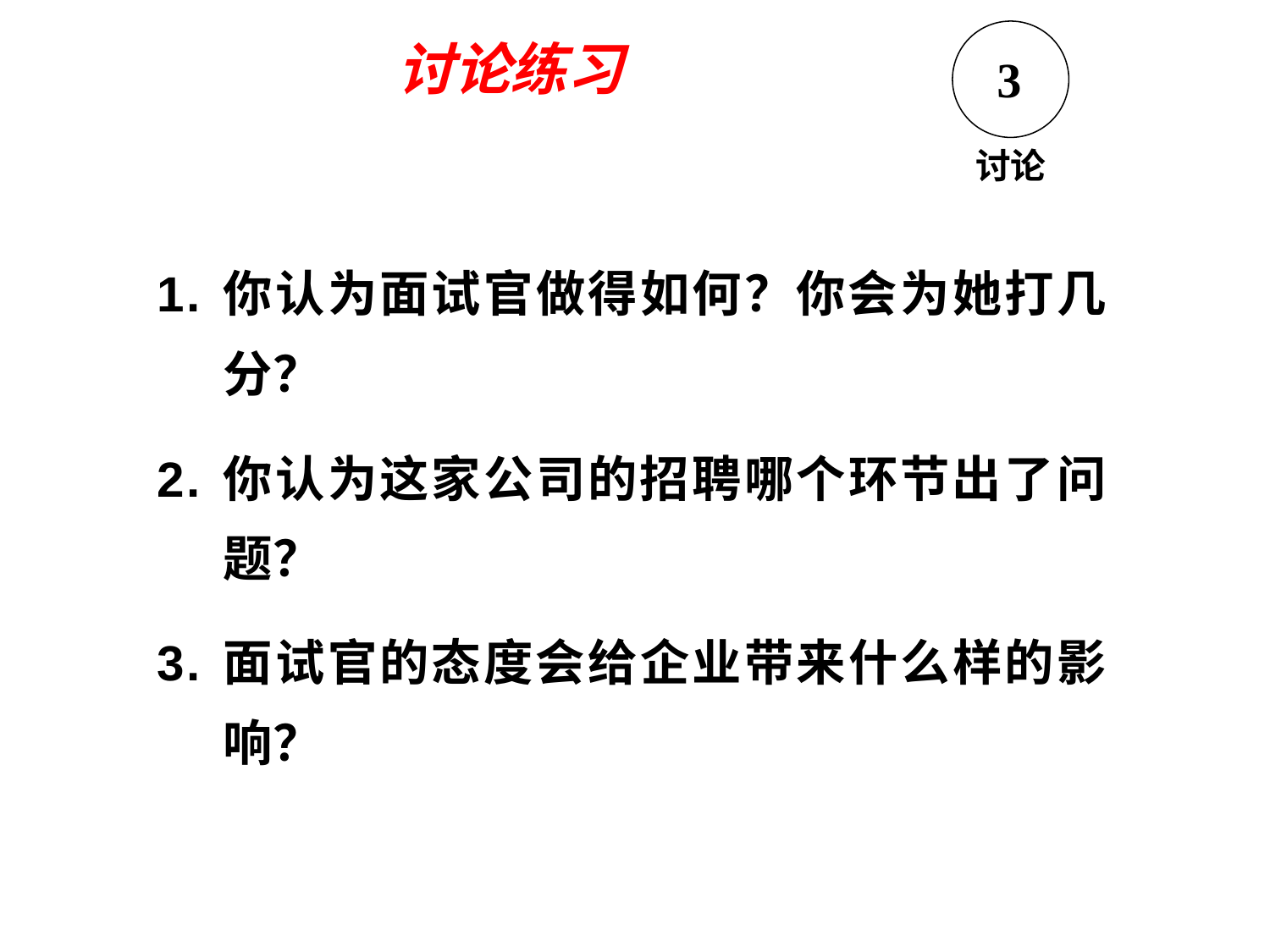

3
讨论
讨论练习
你认为面试官做得如何？你会为她打几分？
你认为这家公司的招聘哪个环节出了问题？
面试官的态度会给企业带来什么样的影响？